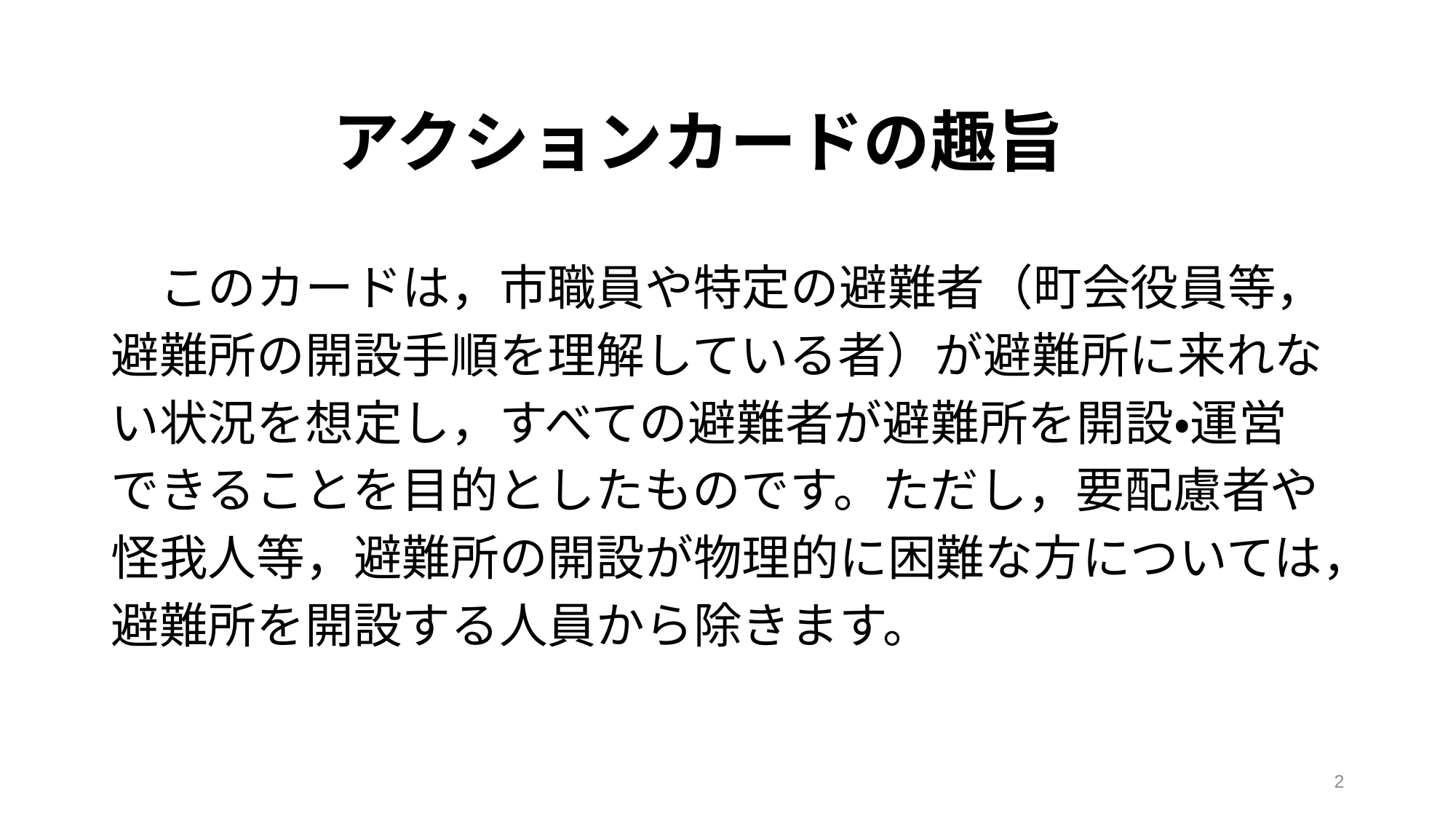

アクションカードの趣旨
　このカードは，市職員や特定の避難者（町会役員等，
避難所の開設手順を理解している者）が避難所に来れな
い状況を想定し，すべての避難者が避難所を開設・運営
できることを目的としたものです。ただし，要配慮者や
怪我人等，避難所の開設が物理的に困難な方については，
避難所を開設する人員から除きます。

2